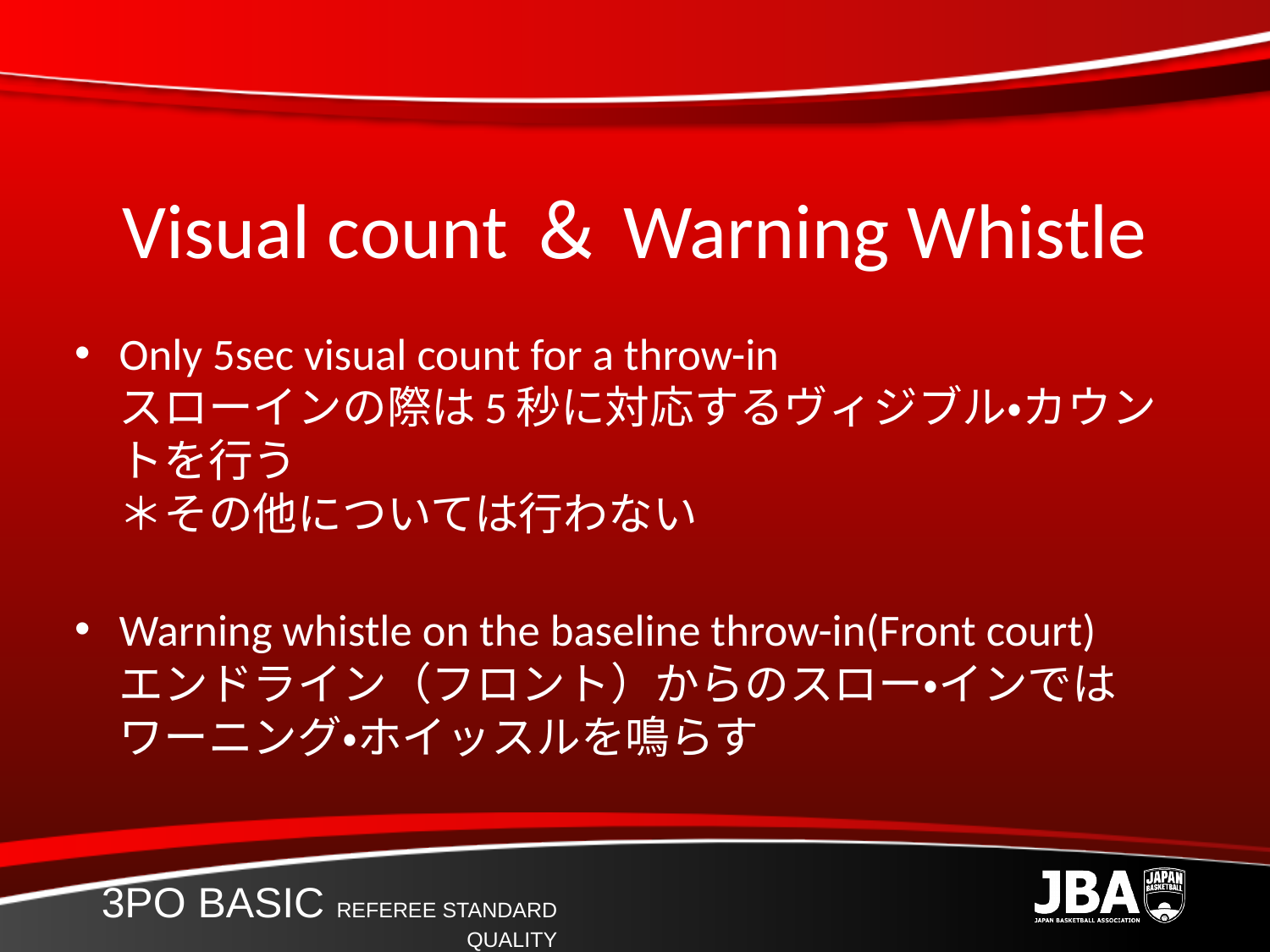

# Visual count＆Warning Whistle
Only 5sec visual count for a throw-in
スローインの際は5秒に対応するヴィジブル・カウントを行う
＊その他については行わない
Warning whistle on the baseline throw-in(Front court)
エンドライン（フロント）からのスロー・インではワーニング・ホイッスルを鳴らす